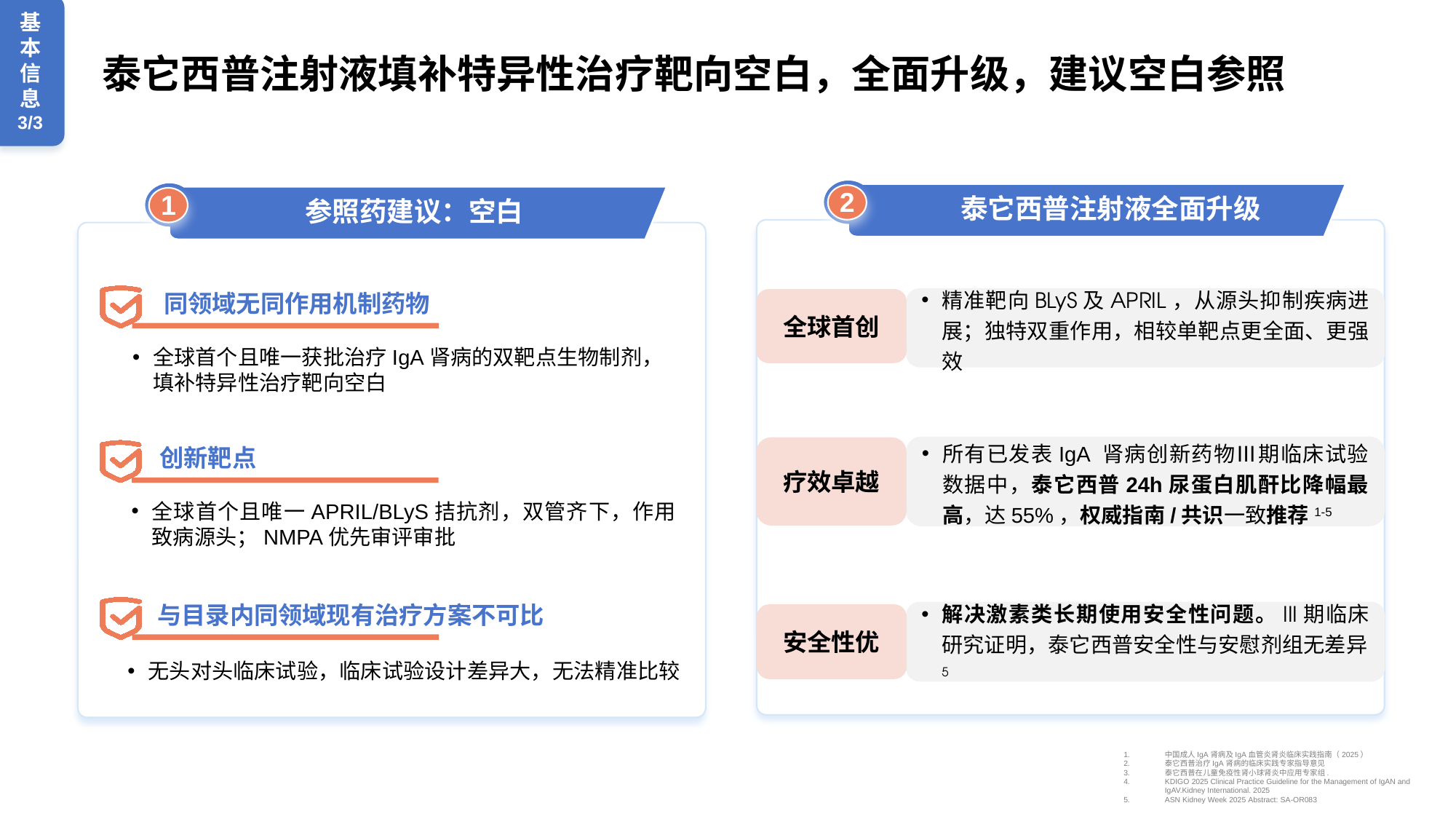

# 泰它西普注射液填补特异性治疗靶向空白，全面升级，建议空白参照
基本信息
3/3

2

1
泰它西普注射液全面升级
参照药建议：空白
经国家药监部门批准上市的新通用名药品

经国家药监部门批准上市的新通用名药品

  同领域无同作用机制药物

全球首个且唯一获批治疗IgA肾病的双靶点生物制剂，填补特异性治疗靶向空白
精准靶向BLyS及APRIL，从源头抑制疾病进展；独特双重作用，相较单靶点更全面、更强效
全球首创
所有已发表IgA 肾病创新药物Ⅲ期临床试验数据中，泰它西普24h尿蛋白肌酐比降幅最高，达55%，权威指南/共识一致推荐1-5
疗效卓越
创新靶点

全球首个且唯一APRIL/BLyS拮抗剂，双管齐下，作用致病源头；NMPA优先审评审批
与目录内同领域现有治疗方案不可比

无头对头临床试验，临床试验设计差异大，无法精准比较
解决激素类长期使用安全性问题。III期临床研究证明，泰它西普安全性与安慰剂组无差异5
安全性优
中国成人IgA肾病及IgA血管炎肾炎临床实践指南（2025）
泰它西普治疗IgA肾病的临床实践专家指导意见
泰它西普在儿童免疫性肾小球肾炎中应用专家组.
KDIGO 2025 Clinical Practice Guideline for the Management of IgAN and IgAV.Kidney International. 2025
ASN Kidney Week 2025 Abstract: SA-OR083